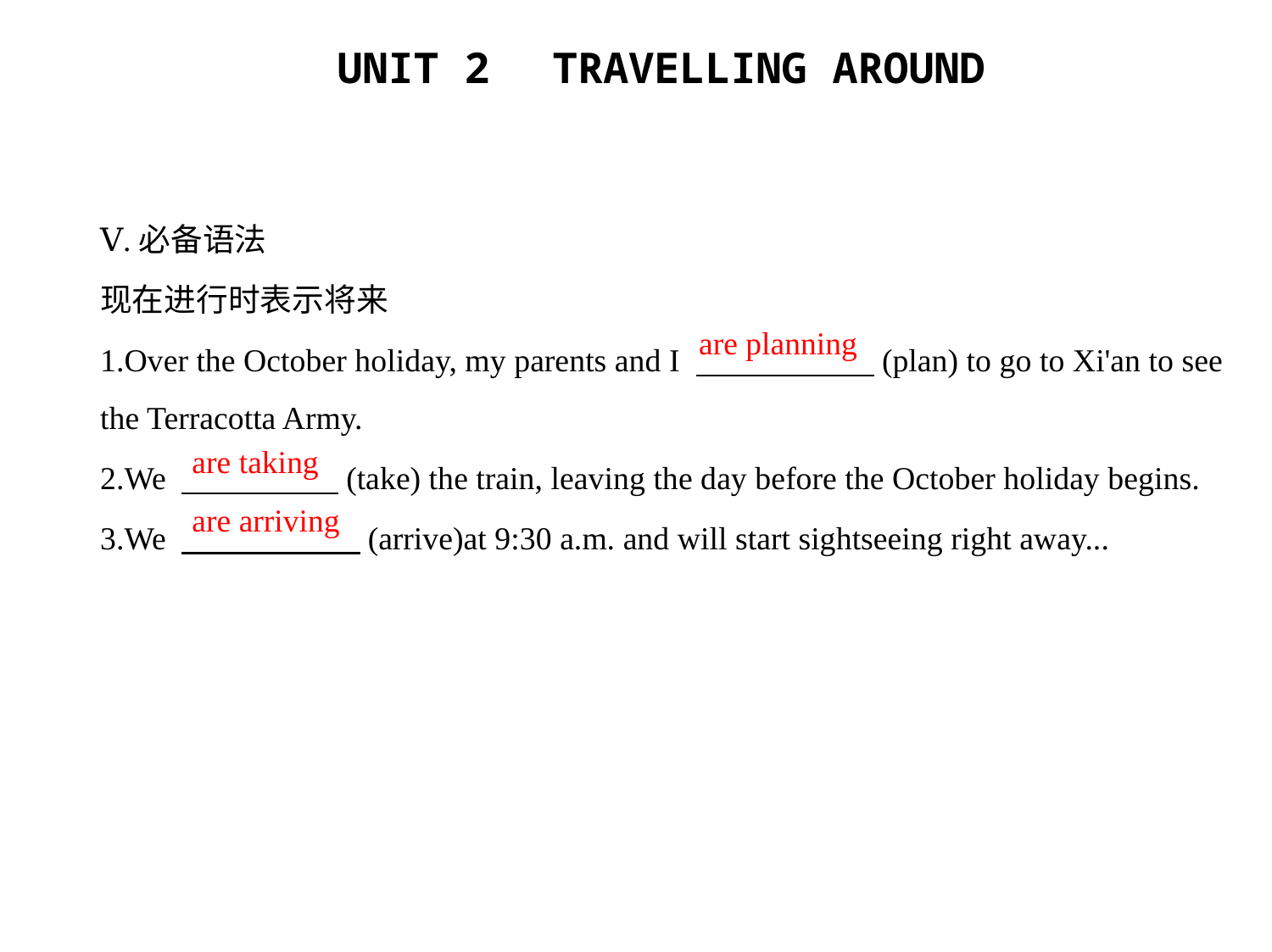

Ⅴ.必备语法
现在进行时表示将来
1.Over the October holiday, my parents and I 　　　　       (plan) to go to Xi'an to see
the Terracotta Army.
2.We 　　　　    (take) the train, leaving the day before the October holiday begins.
3.We 　　　　       (arrive)at 9:30 a.m. and will start sightseeing right away...
are planning
are taking
are arriving